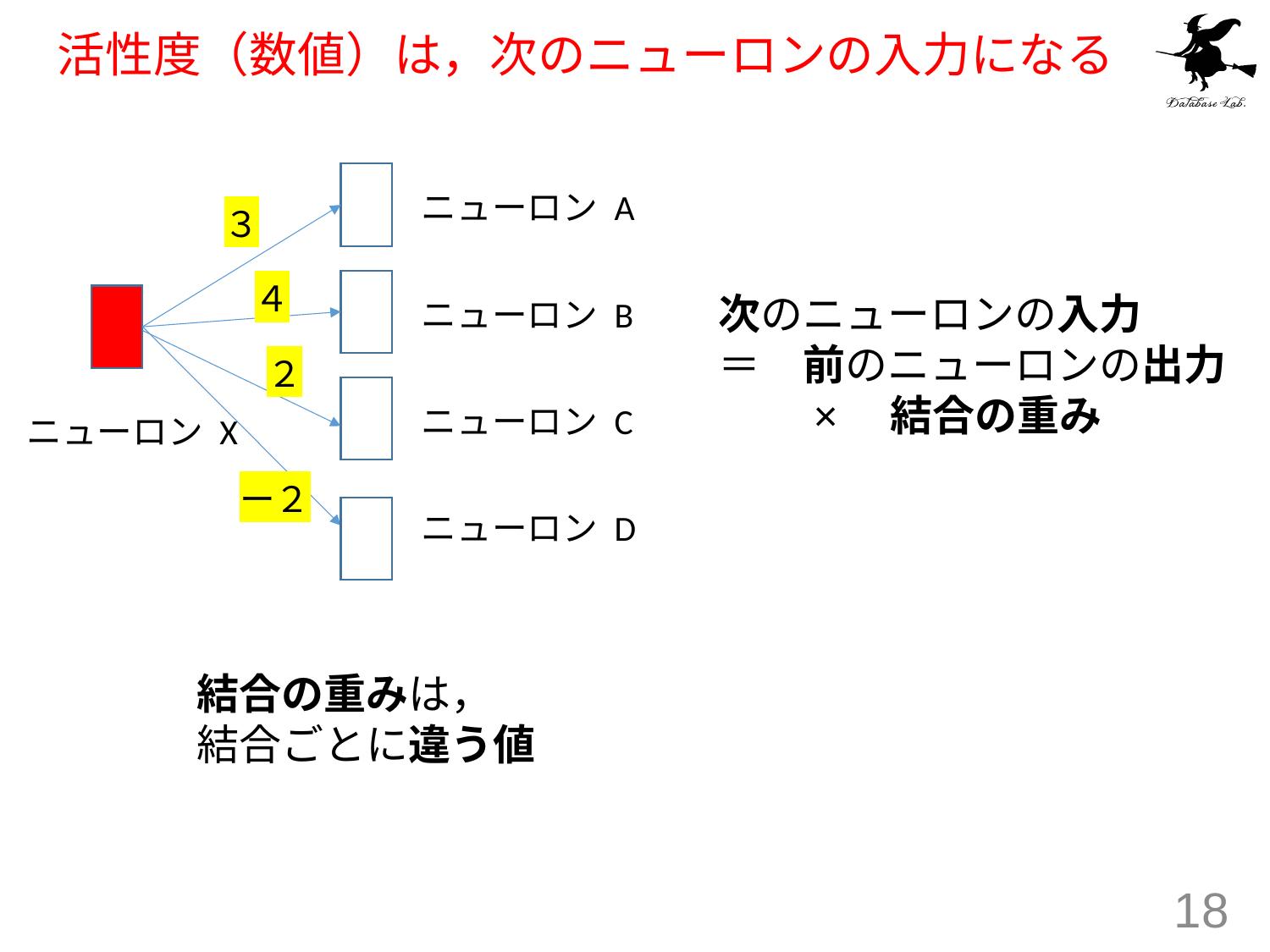

# 活性度（数値）は，次のニューロンの入力になる

ニューロン A
３
４

次のニューロンの入力
＝　前のニューロンの出力
　　×　結合の重み

ニューロン B
２

ニューロン C
ニューロン X
ー２

ニューロン D
結合の重みは，
結合ごとに違う値
18